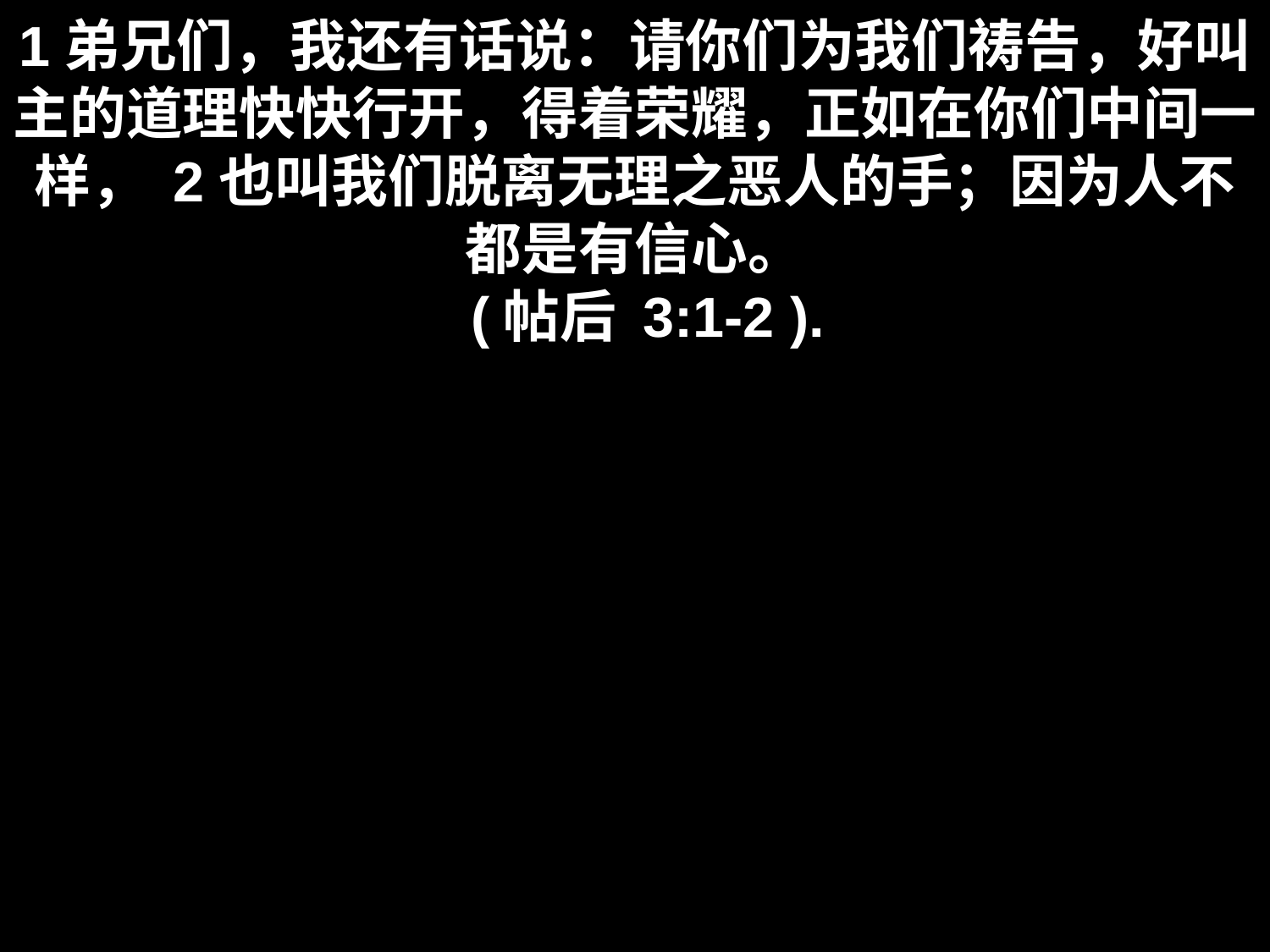

# 1弟兄们，我还有话说：请你们为我们祷告，好叫主的道理快快行开，得着荣耀，正如在你们中间一样， 2也叫我们脱离无理之恶人的手；因为人不都是有信心。 (帖后 3:1-2 ).